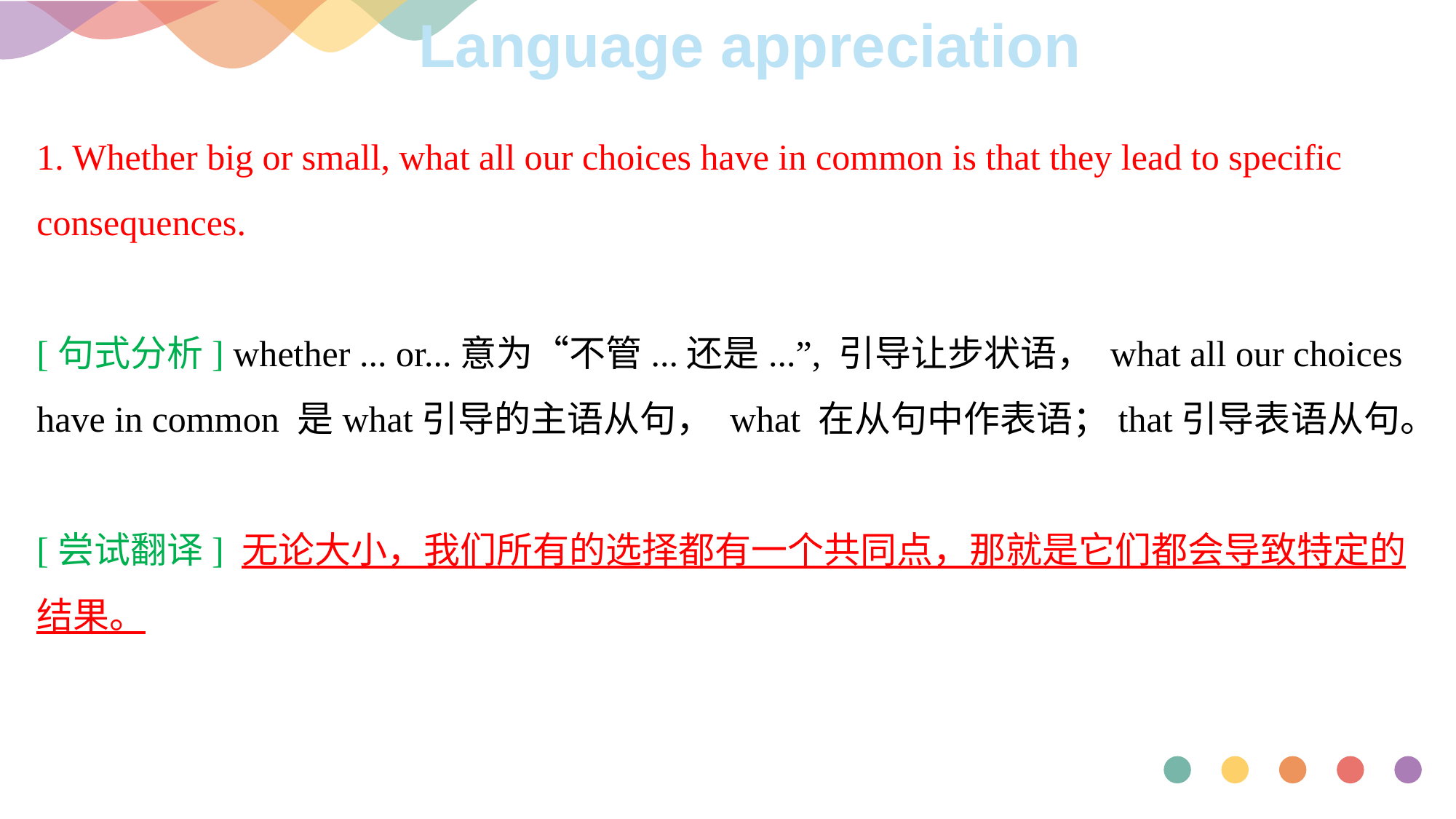

Language appreciation
1. Whether big or small, what all our choices have in common is that they lead to specific consequences.

[句式分析] whether ... or...意为“不管...还是...”, 引导让步状语， what all our choices have in common 是what引导的主语从句， what 在从句中作表语；that引导表语从句。

[尝试翻译] 无论大小，我们所有的选择都有一个共同点，那就是它们都会导致特定的结果。